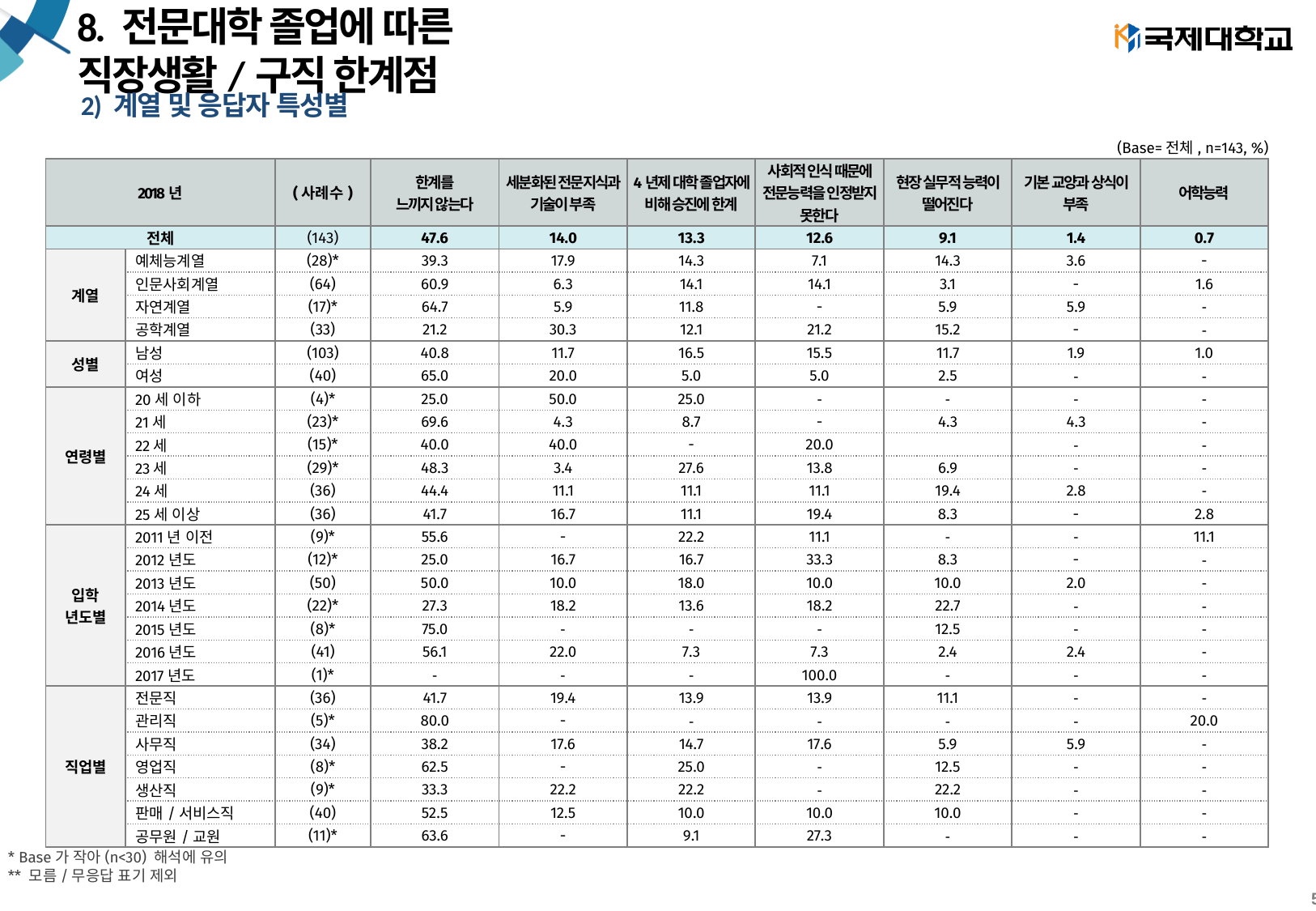

# 8. 전문대학 졸업에 따른 직장생활/구직 한계점
2) 계열 및 응답자 특성별
(Base=전체, n=143, %)
| 2018년 |  | (사례수) | 한계를 느끼지 않는다 | 세분화된 전문지식과 기술이 부족 | 4년제 대학 졸업자에 비해 승진에 한계 | 사회적 인식 때문에 전문능력을 인정받지 못한다 | 현장 실무적 능력이 떨어진다 | 기본 교양과 상식이 부족 | 어학능력 |
| --- | --- | --- | --- | --- | --- | --- | --- | --- | --- |
| 전체 |  | (143) | 47.6 | 14.0 | 13.3 | 12.6 | 9.1 | 1.4 | 0.7 |
| 계열 | 예체능계열 | (28)\* | 39.3 | 17.9 | 14.3 | 7.1 | 14.3 | 3.6 | - |
|  | 인문사회계열 | (64) | 60.9 | 6.3 | 14.1 | 14.1 | 3.1 | - | 1.6 |
|  | 자연계열 | (17)\* | 64.7 | 5.9 | 11.8 | - | 5.9 | 5.9 | - |
|  | 공학계열 | (33) | 21.2 | 30.3 | 12.1 | 21.2 | 15.2 | - | - |
| 성별 | 남성 | (103) | 40.8 | 11.7 | 16.5 | 15.5 | 11.7 | 1.9 | 1.0 |
|  | 여성 | (40) | 65.0 | 20.0 | 5.0 | 5.0 | 2.5 | - | - |
| 연령별 | 20세 이하 | (4)\* | 25.0 | 50.0 | 25.0 | - | - | - | - |
|  | 21세 | (23)\* | 69.6 | 4.3 | 8.7 | - | 4.3 | 4.3 | - |
|  | 22세 | (15)\* | 40.0 | 40.0 | - | 20.0 |  | - | - |
|  | 23세 | (29)\* | 48.3 | 3.4 | 27.6 | 13.8 | 6.9 | - | - |
|  | 24세 | (36) | 44.4 | 11.1 | 11.1 | 11.1 | 19.4 | 2.8 | - |
|  | 25세 이상 | (36) | 41.7 | 16.7 | 11.1 | 19.4 | 8.3 | - | 2.8 |
| 입학 년도별 | 2011년 이전 | (9)\* | 55.6 | - | 22.2 | 11.1 | - | - | 11.1 |
|  | 2012년도 | (12)\* | 25.0 | 16.7 | 16.7 | 33.3 | 8.3 | - | - |
|  | 2013년도 | (50) | 50.0 | 10.0 | 18.0 | 10.0 | 10.0 | 2.0 | - |
|  | 2014년도 | (22)\* | 27.3 | 18.2 | 13.6 | 18.2 | 22.7 | - | - |
|  | 2015년도 | (8)\* | 75.0 | - | - | - | 12.5 | - | - |
|  | 2016년도 | (41) | 56.1 | 22.0 | 7.3 | 7.3 | 2.4 | 2.4 | - |
|  | 2017년도 | (1)\* | - | - | - | 100.0 | - | - | - |
| 직업별 | 전문직 | (36) | 41.7 | 19.4 | 13.9 | 13.9 | 11.1 | - | - |
|  | 관리직 | (5)\* | 80.0 | - | - | - | - | - | 20.0 |
|  | 사무직 | (34) | 38.2 | 17.6 | 14.7 | 17.6 | 5.9 | 5.9 | - |
|  | 영업직 | (8)\* | 62.5 | - | 25.0 | - | 12.5 | - | - |
|  | 생산직 | (9)\* | 33.3 | 22.2 | 22.2 | - | 22.2 | - | - |
|  | 판매/서비스직 | (40) | 52.5 | 12.5 | 10.0 | 10.0 | 10.0 | - | - |
|  | 공무원/교원 | (11)\* | 63.6 | - | 9.1 | 27.3 | - | - | - |
* Base가 작아(n<30) 해석에 유의
** 모름/무응답 표기 제외